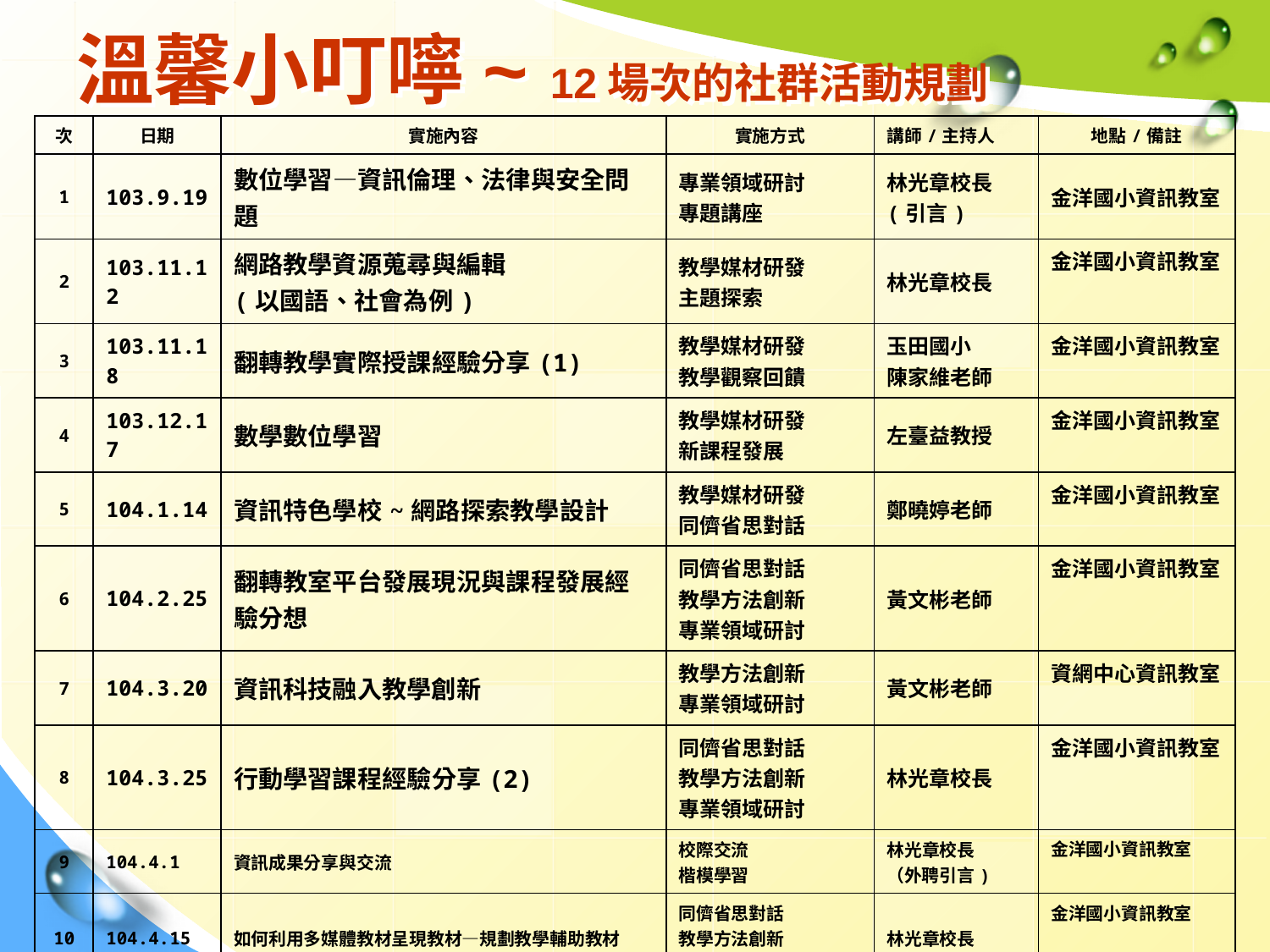

# 溫馨小叮嚀~ 12場次的社群活動規劃
| 次 | 日期 | 實施內容 | 實施方式 | 講師/主持人 | 地點/備註 |
| --- | --- | --- | --- | --- | --- |
| 1 | 103.9.19 | 數位學習—資訊倫理、法律與安全問題 | 專業領域研討 專題講座 | 林光章校長 (引言) | 金洋國小資訊教室 |
| 2 | 103.11.12 | 網路教學資源蒐尋與編輯 (以國語、社會為例) | 教學媒材研發 主題探索 | 林光章校長 | 金洋國小資訊教室 |
| 3 | 103.11.18 | 翻轉教學實際授課經驗分享(1) | 教學媒材研發 教學觀察回饋 | 玉田國小 陳家維老師 | 金洋國小資訊教室 |
| 4 | 103.12.17 | 數學數位學習 | 教學媒材研發 新課程發展 | 左臺益教授 | 金洋國小資訊教室 |
| 5 | 104.1.14 | 資訊特色學校~網路探索教學設計 | 教學媒材研發 同儕省思對話 | 鄭曉婷老師 | 金洋國小資訊教室 |
| 6 | 104.2.25 | 翻轉教室平台發展現況與課程發展經驗分想 | 同儕省思對話 教學方法創新 專業領域研討 | 黃文彬老師 | 金洋國小資訊教室 |
| 7 | 104.3.20 | 資訊科技融入教學創新 | 教學方法創新 專業領域研討 | 黃文彬老師 | 資網中心資訊教室 |
| 8 | 104.3.25 | 行動學習課程經驗分享(2) | 同儕省思對話 教學方法創新 專業領域研討 | 林光章校長 | 金洋國小資訊教室 |
| 9 | 104.4.1 | 資訊成果分享與交流 | 校際交流 楷模學習 | 林光章校長 （外聘引言) | 金洋國小資訊教室 |
| 10 | 104.4.15 | 如何利用多媒體教材呈現教材—規劃教學輔助教材 | 同儕省思對話 教學方法創新 專業領域研討 | 林光章校長 | 金洋國小資訊教室 |
| 11 | 104.5.6 | 資訊成果分享與交流－教學檔案製作 | 教學檔案製作 同儕省思對話 | 鄭曉婷老師 | 金洋國小資訊教室 |
| 12 | 104.5.20 | 校內成果發表 | 同儕省思對話 | 李勝雄校長 | 金洋國小資訊教室 |